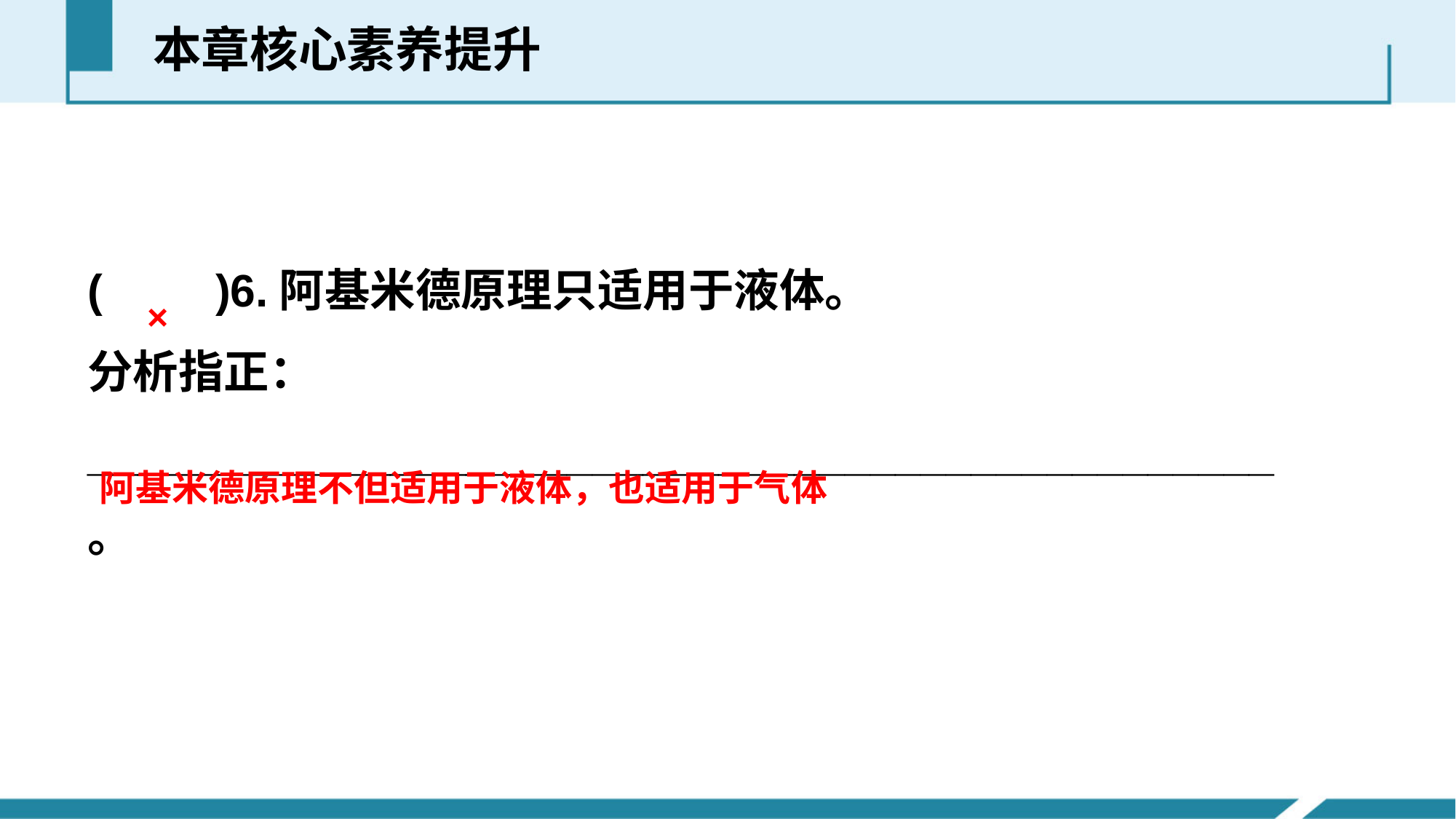

本章核心素养提升
(　　)6.阿基米德原理只适用于液体。
分析指正：_______________________________________________。
×
阿基米德原理不但适用于液体，也适用于气体